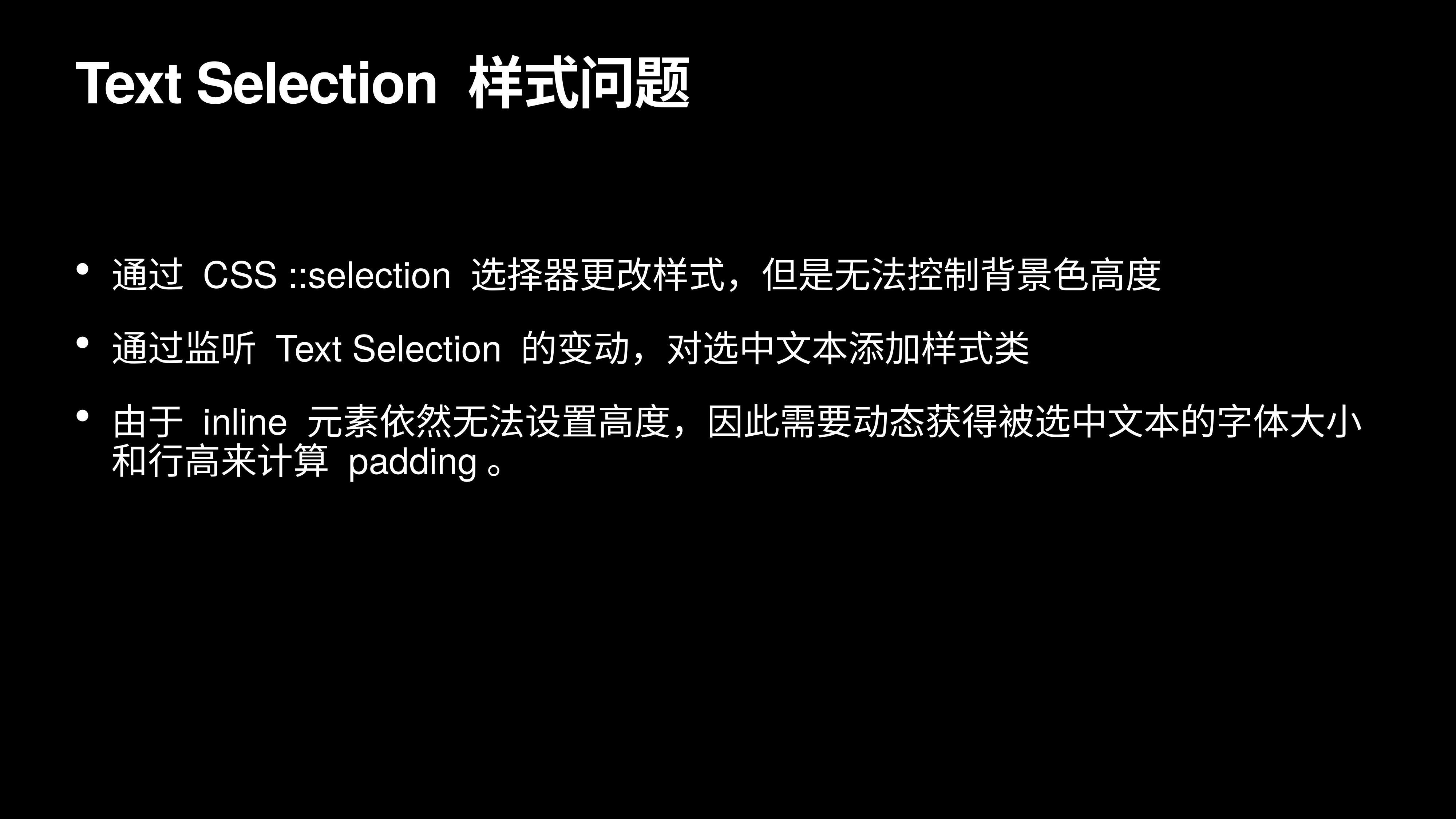

# Text Selection 样式问题
通过 CSS ::selection 选择器更改样式，但是无法控制背景色高度
通过监听 Text Selection 的变动，对选中文本添加样式类
由于 inline 元素依然无法设置高度，因此需要动态获得被选中文本的字体大小和行高来计算 padding。